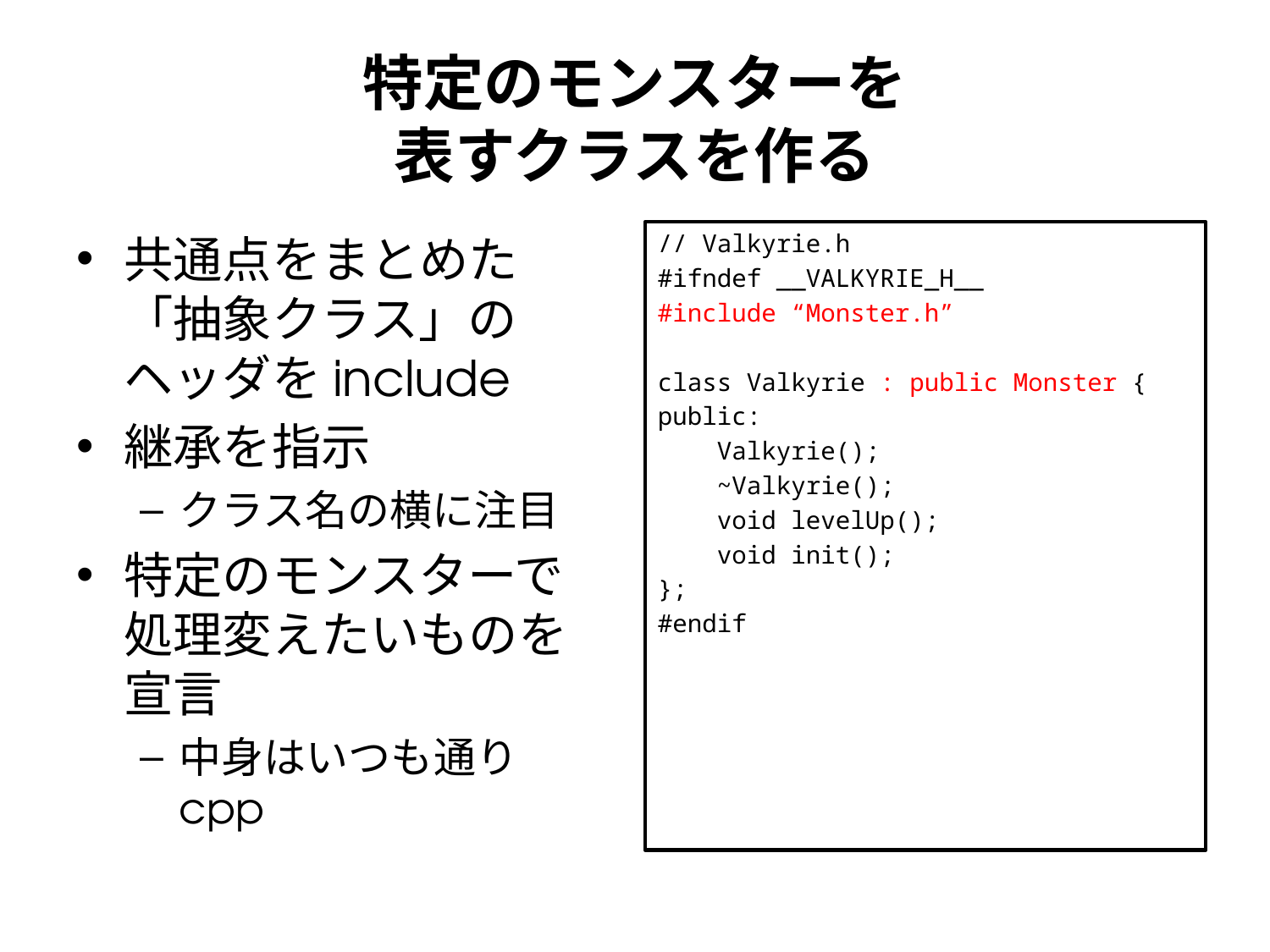

# 特定のモンスターを 表すクラスを作る
// Valkyrie.h
#ifndef __VALKYRIE_H__
#include “Monster.h”

class Valkyrie : public Monster {
public:
    Valkyrie();
    ~Valkyrie();
    void levelUp();
    void init();
};
#endif
共通点をまとめた
「抽象クラス」の
ヘッダをinclude
継承を指示
クラス名の横に注目
特定のモンスターで処理変えたいものを宣言
中身はいつも通りcpp